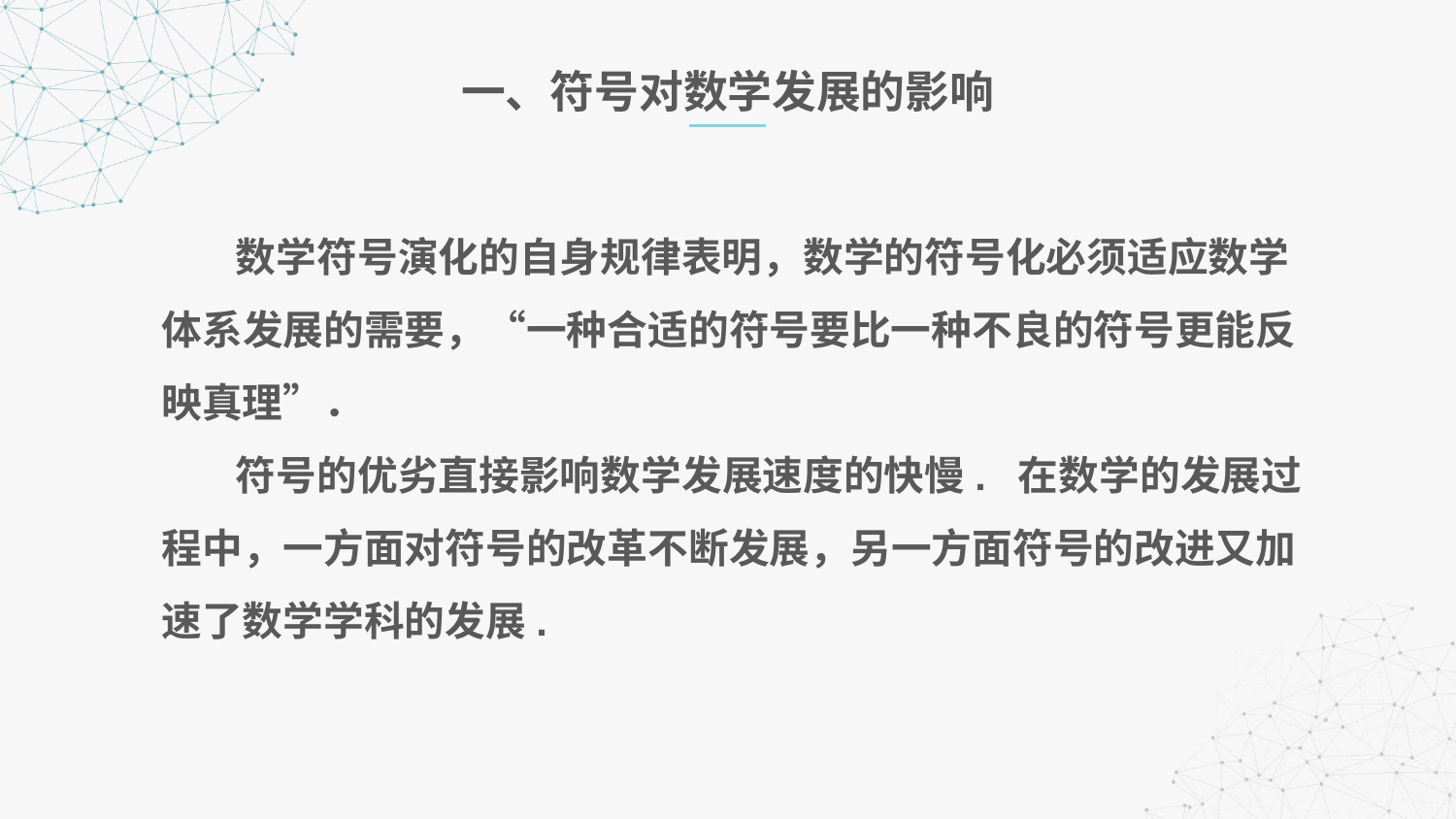

一、符号对数学发展的影响
       数学符号演化的自身规律表明，数学的符号化必须适应数学体系发展的需要，“一种合适的符号要比一种不良的符号更能反映真理”．
       符号的优劣直接影响数学发展速度的快慢.  在数学的发展过程中，一方面对符号的改革不断发展，另一方面符号的改进又加速了数学学科的发展.